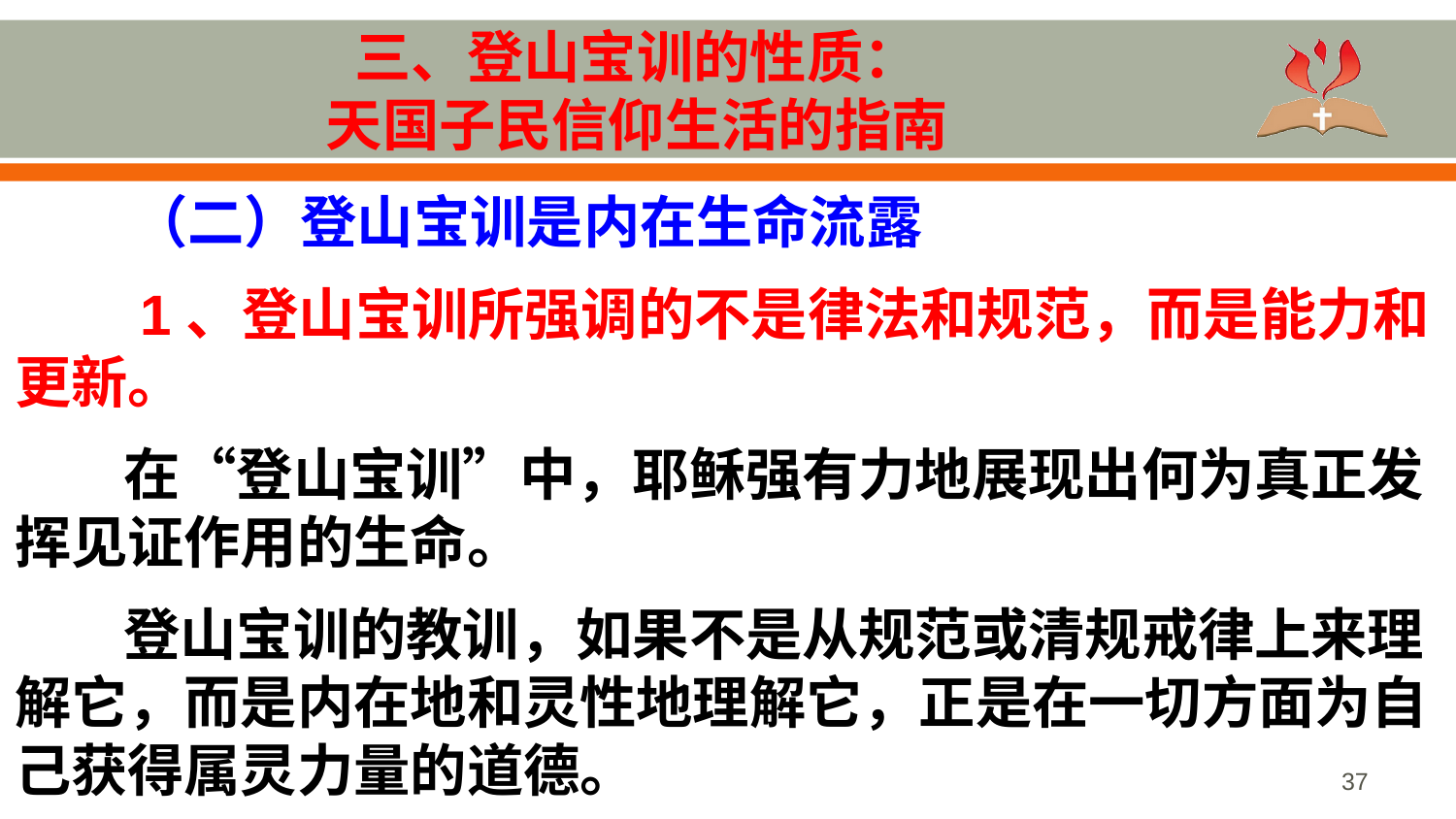

# 三、登山宝训的性质： 天国子民信仰生活的指南
        （二）登山宝训是内在生命流露
        1、登山宝训所强调的不是律法和规范，而是能力和更新。
在“登山宝训”中，耶稣强有力地展现出何为真正发挥见证作用的生命。
登山宝训的教训，如果不是从规范或清规戒律上来理解它，而是内在地和灵性地理解它，正是在一切方面为自己获得属灵力量的道德。

37